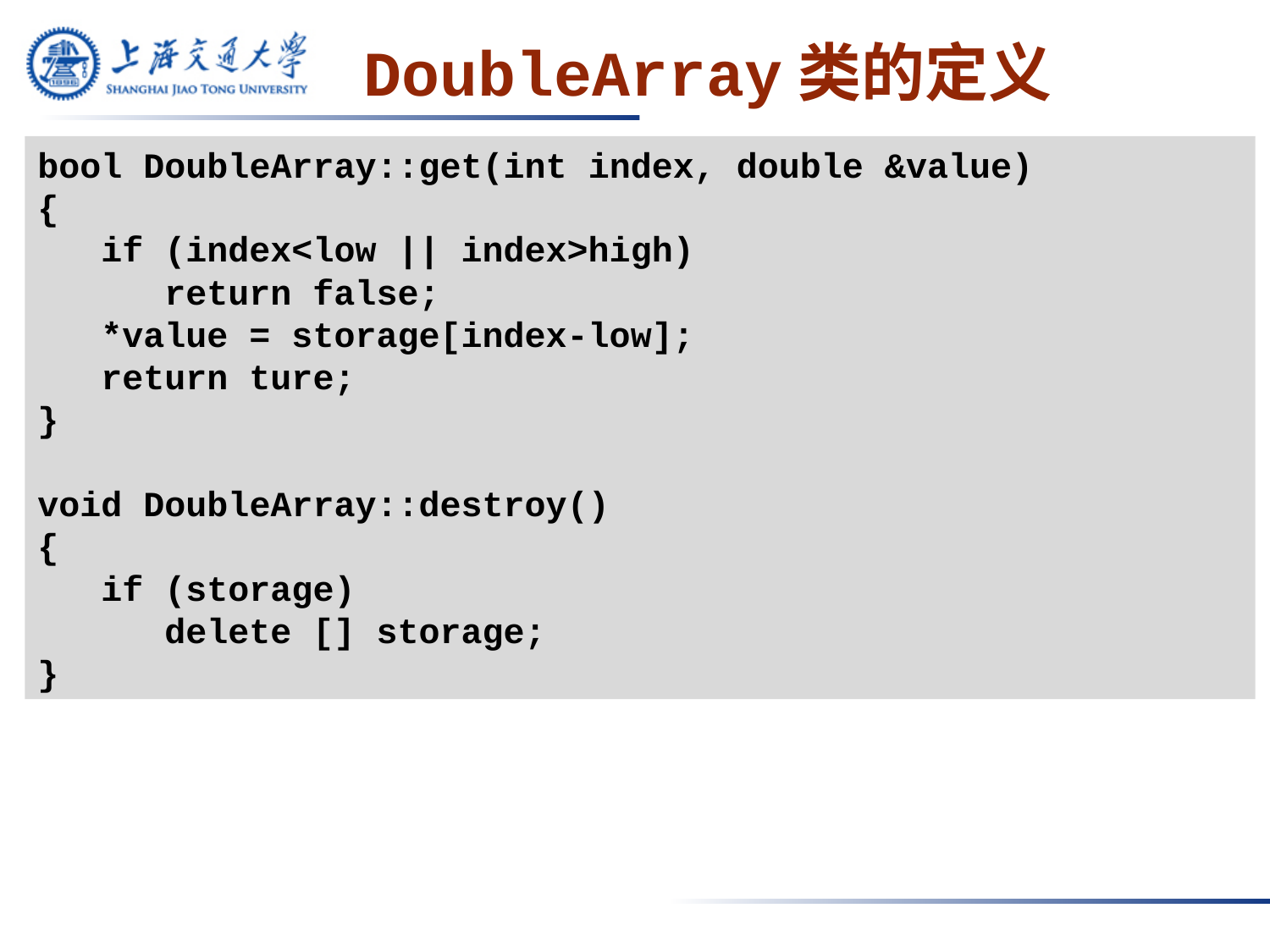

# DoubleArray类的定义
bool DoubleArray::get(int index, double &value)
{
   if (index<low || index>high)
	return false;
   *value = storage[index-low];
   return ture;
}

void DoubleArray::destroy()
{
   if (storage)
	delete [] storage;
}